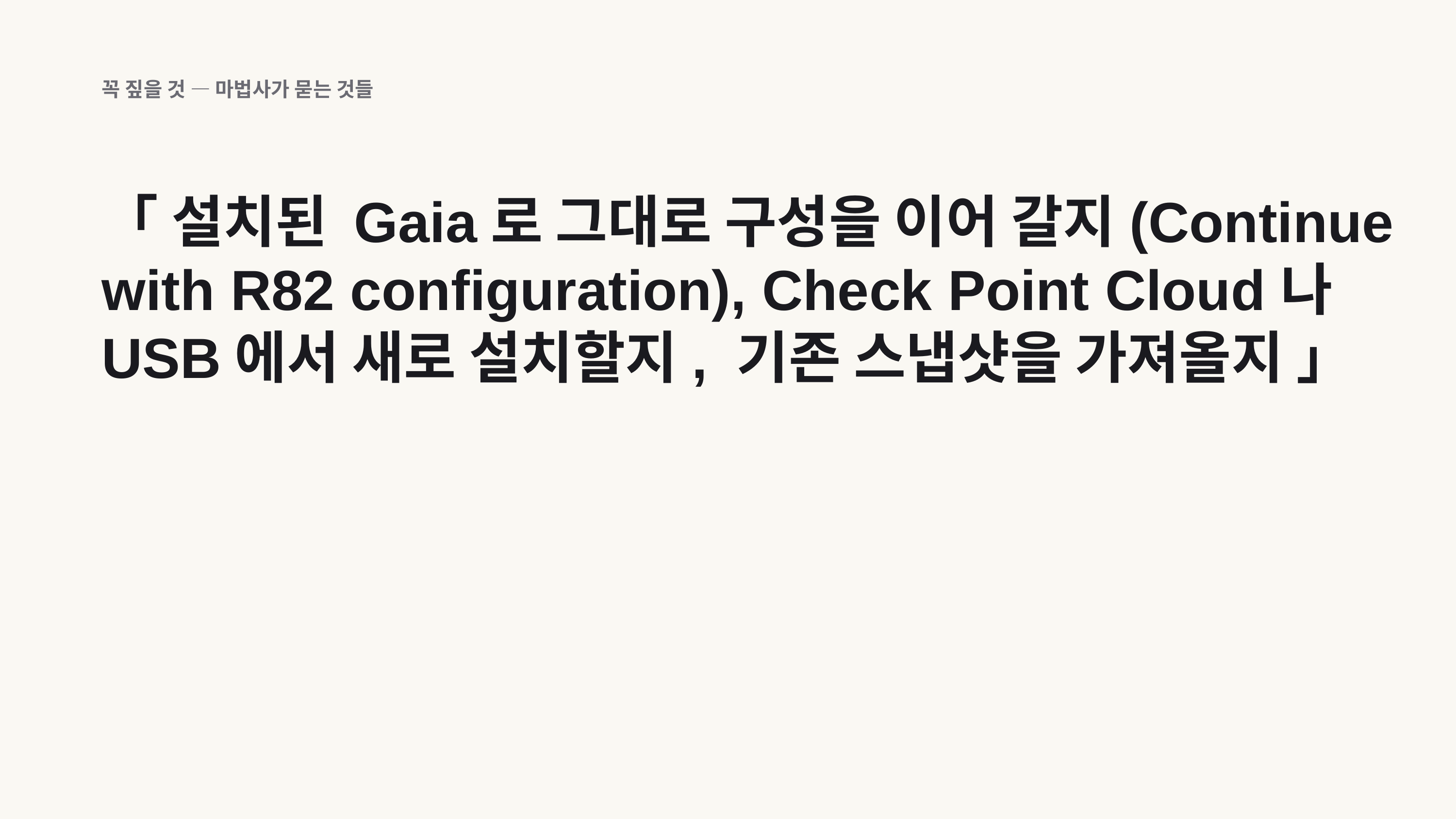

꼭 짚을 것 — 마법사가 묻는 것들
「 설치된 Gaia로 그대로 구성을 이어 갈지(Continue with R82 configuration), Check Point Cloud나 USB에서 새로 설치할지, 기존 스냅샷을 가져올지 」